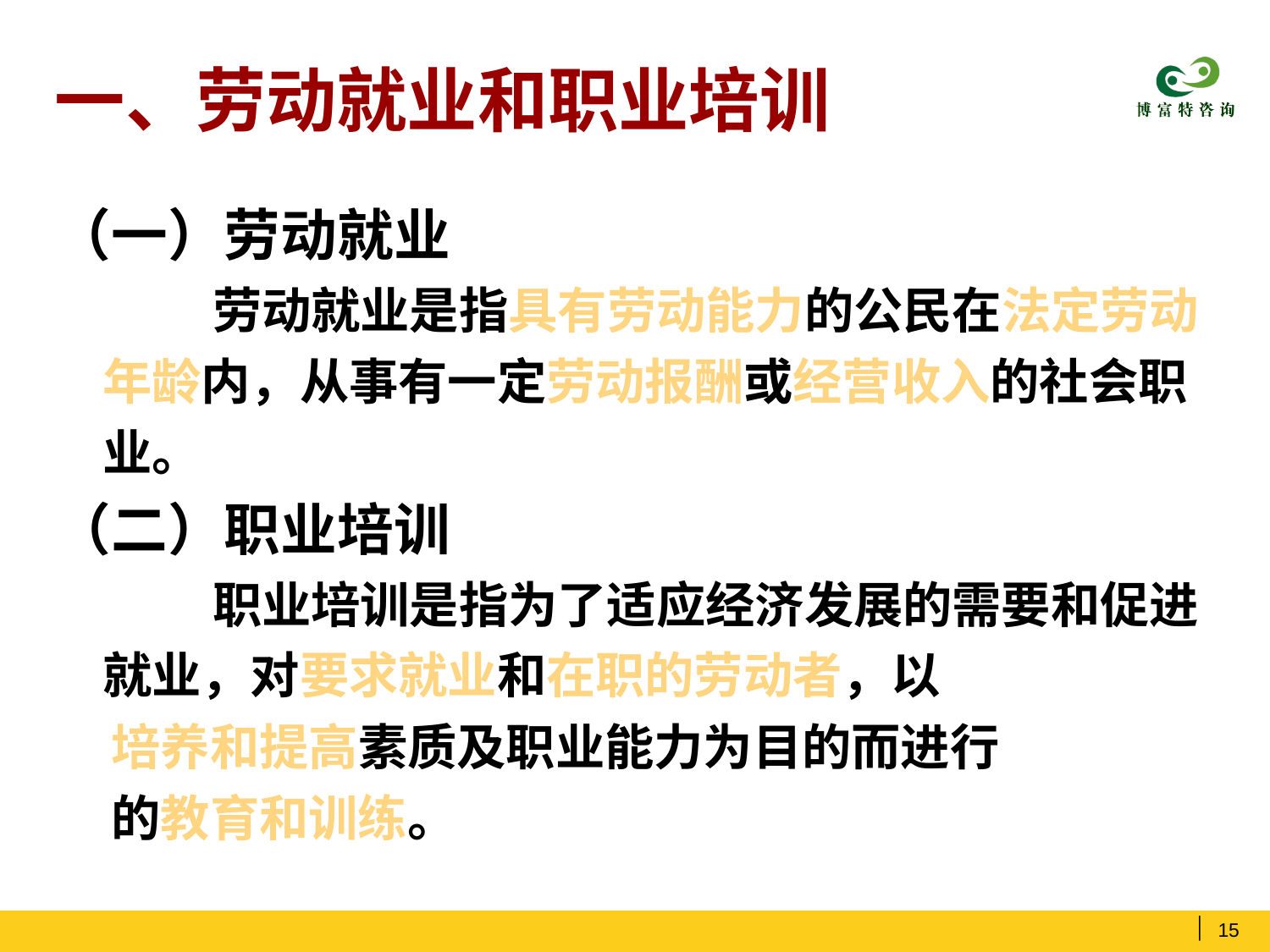

# 一、劳动就业和职业培训
（一）劳动就业
             劳动就业是指具有劳动能力的公民在法定劳动年龄内，从事有一定劳动报酬或经营收入的社会职业。
（二）职业培训
             职业培训是指为了适应经济发展的需要和促进就业，对要求就业和在职的劳动者，以
    培养和提高素质及职业能力为目的而进行
    的教育和训练。